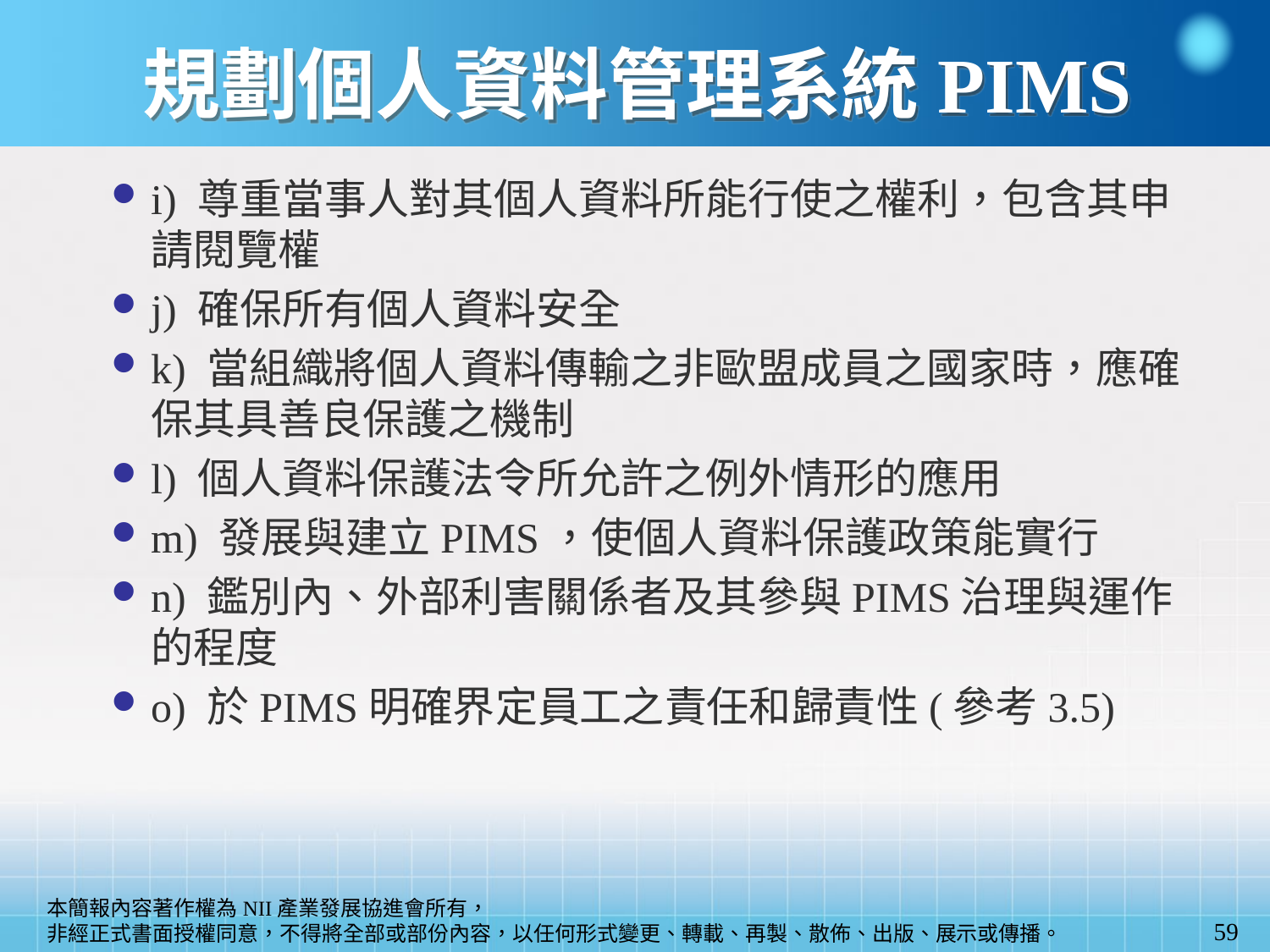

# 規劃個人資料管理系統PIMS
i) 尊重當事人對其個人資料所能行使之權利，包含其申請閱覽權
j) 確保所有個人資料安全
k) 當組織將個人資料傳輸之非歐盟成員之國家時，應確保其具善良保護之機制
l) 個人資料保護法令所允許之例外情形的應用
m) 發展與建立PIMS，使個人資料保護政策能實行
n) 鑑別內、外部利害關係者及其參與PIMS治理與運作的程度
o) 於PIMS明確界定員工之責任和歸責性(參考3.5)
59